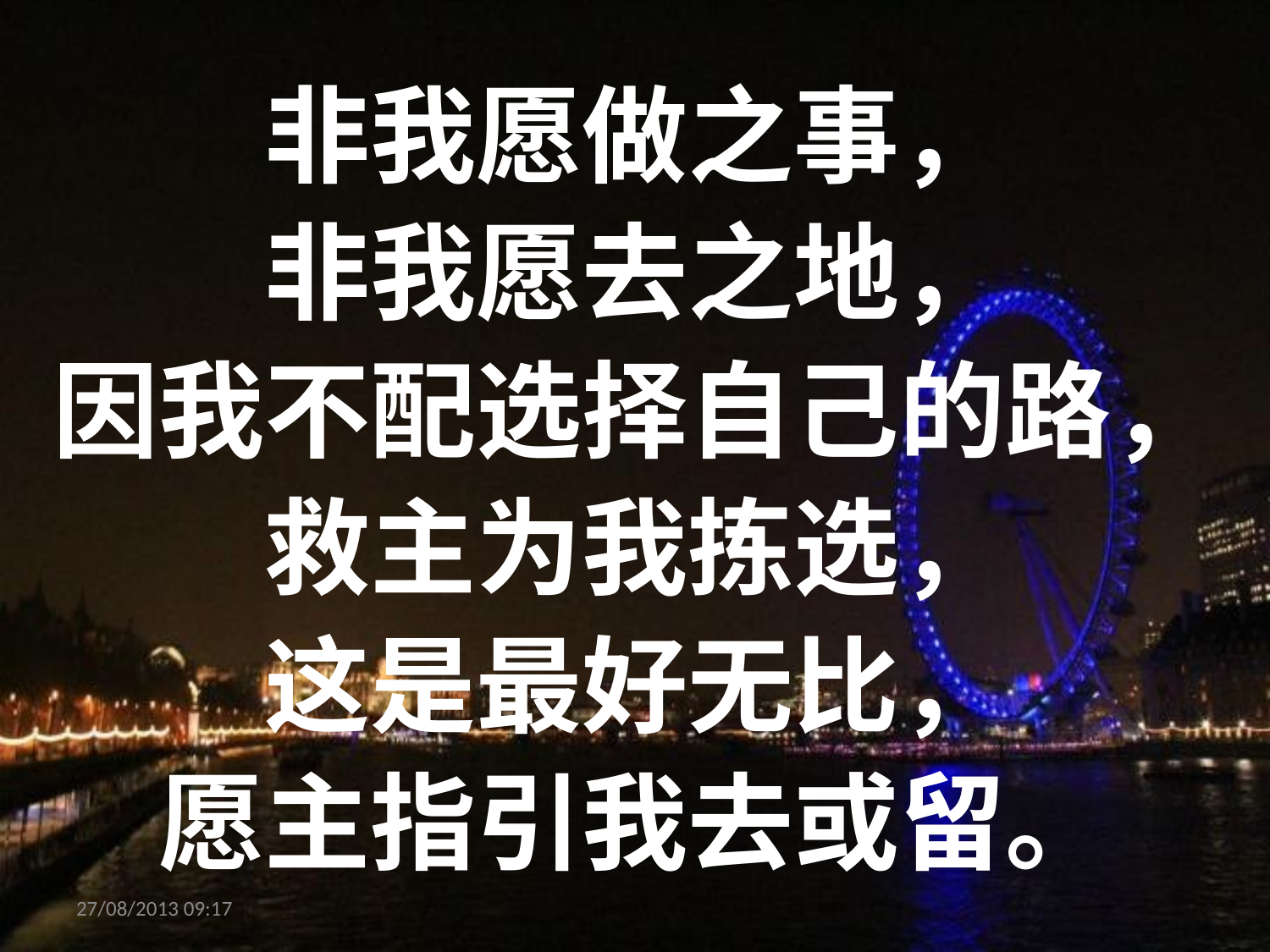

非我愿做之事，
非我愿去之地，
因我不配选择自己的路，
救主为我拣选，
这是最好无比，
愿主指引我去或留。
27/08/2013 09:17